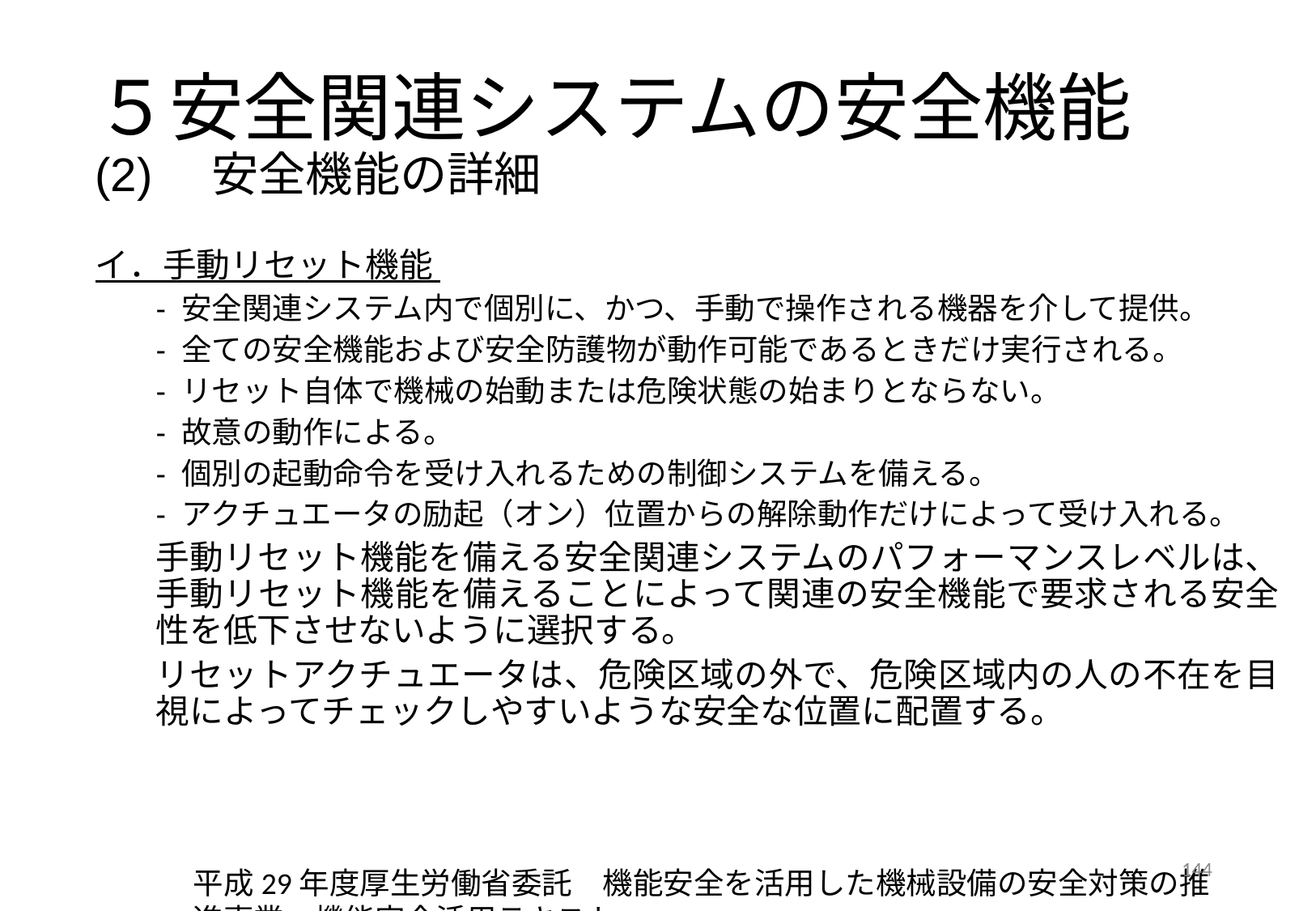

# ５安全関連システムの安全機能 (2)　安全機能の詳細
イ．手動リセット機能
- 安全関連システム内で個別に、かつ、手動で操作される機器を介して提供。
- 全ての安全機能および安全防護物が動作可能であるときだけ実行される。
- リセット自体で機械の始動または危険状態の始まりとならない。
- 故意の動作による。
- 個別の起動命令を受け入れるための制御システムを備える。
- アクチュエータの励起（オン）位置からの解除動作だけによって受け入れる。
手動リセット機能を備える安全関連システムのパフォーマンスレベルは、手動リセット機能を備えることによって関連の安全機能で要求される安全性を低下させないように選択する。
リセットアクチュエータは、危険区域の外で、危険区域内の人の不在を目視によってチェックしやすいような安全な位置に配置する。
144
平成29年度厚生労働省委託　機能安全を活用した機械設備の安全対策の推進事業　機能安全活用テキスト